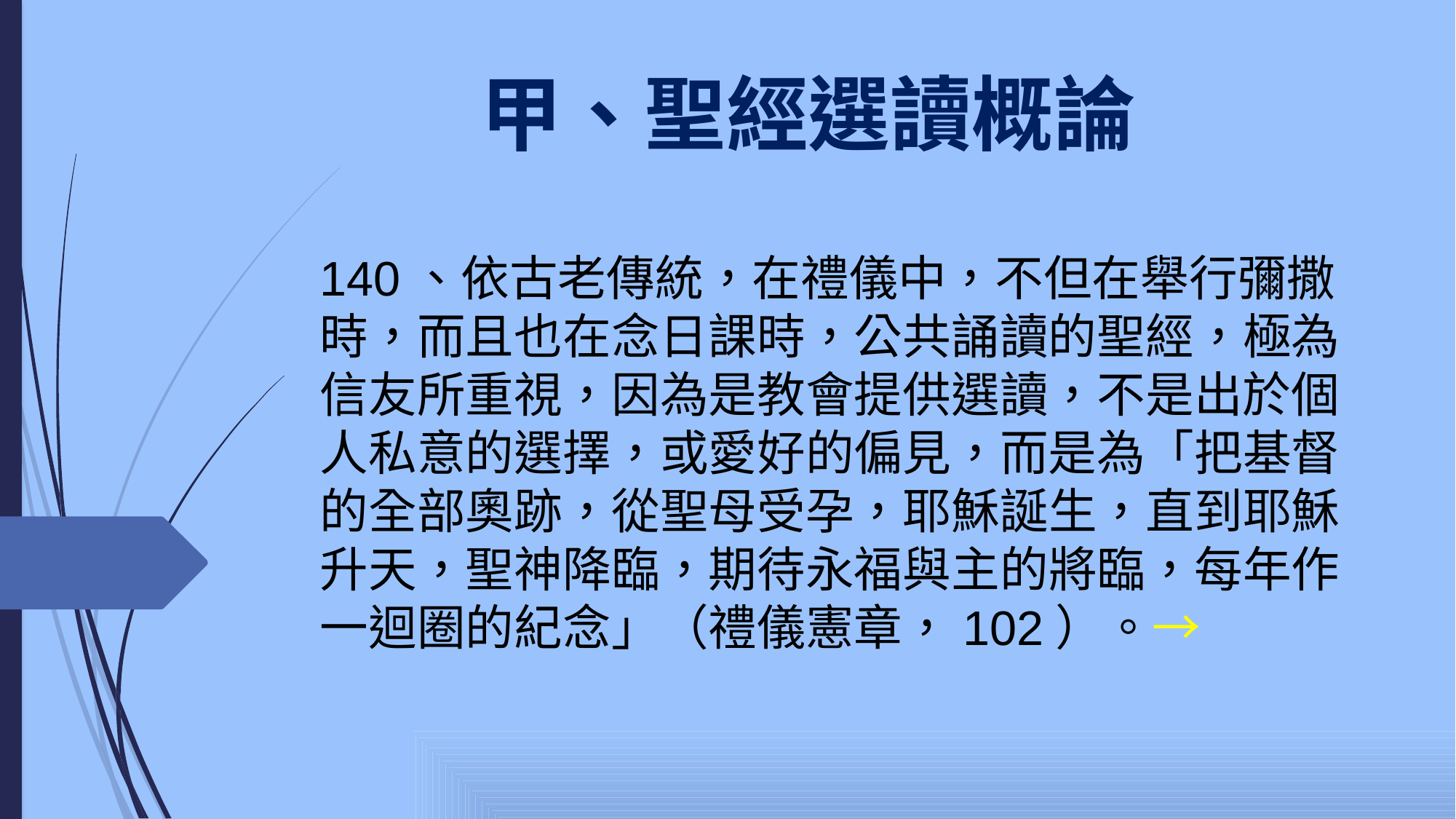

# 甲、聖經選讀概論
140、依古老傳統，在禮儀中，不但在舉行彌撒時，而且也在念日課時，公共誦讀的聖經，極為信友所重視，因為是教會提供選讀，不是出於個人私意的選擇，或愛好的偏見，而是為「把基督的全部奧跡，從聖母受孕，耶穌誕生，直到耶穌升天，聖神降臨，期待永福與主的將臨，每年作一迴圈的紀念」（禮儀憲章，102）。→